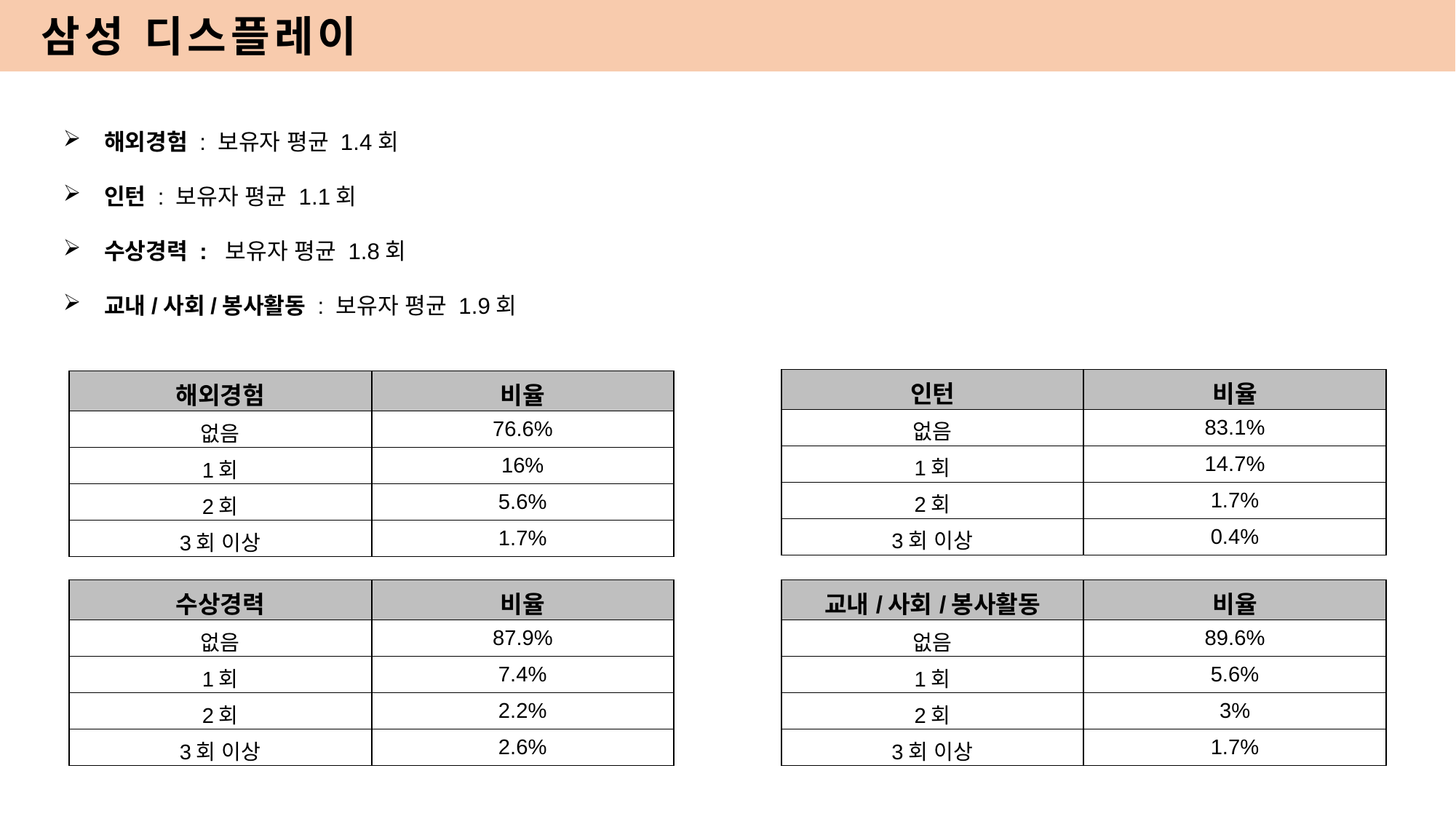

삼성 디스플레이
해외경험 : 보유자 평균 1.4회

인턴 : 보유자 평균 1.1회

수상경력 :  보유자 평균 1.8회

교내/사회/봉사활동 : 보유자 평균 1.9회
| 인턴 | 비율 |
| --- | --- |
| 없음 | 83.1% |
| 1회 | 14.7% |
| 2회 | 1.7% |
| 3회 이상 | 0.4% |
| 해외경험 | 비율 |
| --- | --- |
| 없음 | 76.6% |
| 1회 | 16% |
| 2회 | 5.6% |
| 3회 이상 | 1.7% |
| 수상경력 | 비율 |
| --- | --- |
| 없음 | 87.9% |
| 1회 | 7.4% |
| 2회 | 2.2% |
| 3회 이상 | 2.6% |
| 교내/사회/봉사활동 | 비율 |
| --- | --- |
| 없음 | 89.6% |
| 1회 | 5.6% |
| 2회 | 3% |
| 3회 이상 | 1.7% |